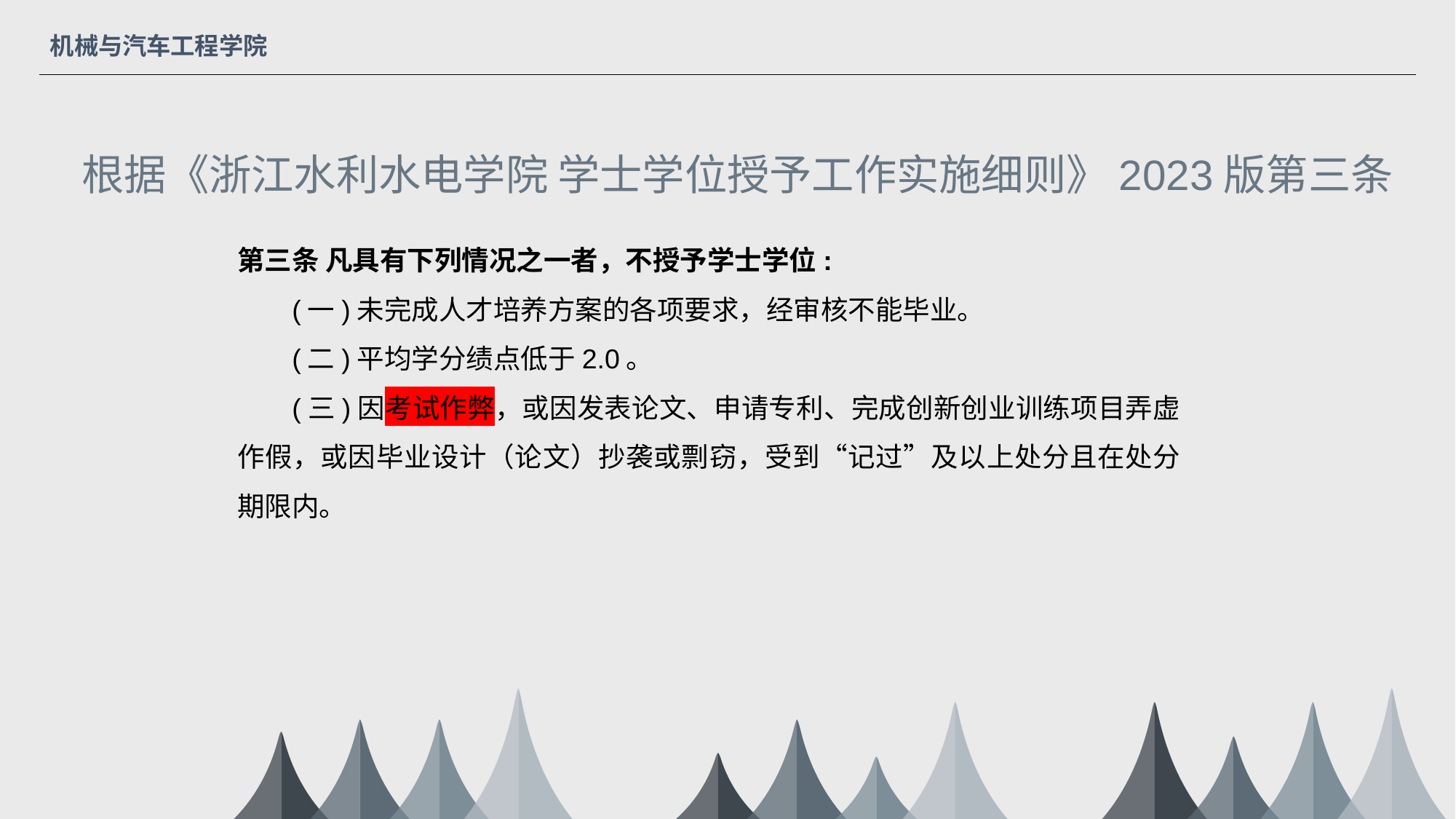

机械与汽车工程学院
根据《浙江水利水电学院 学士学位授予工作实施细则》2023版第三条
第三条 凡具有下列情况之一者，不授予学士学位:
(一)未完成人才培养方案的各项要求，经审核不能毕业。
(二)平均学分绩点低于2.0。
(三)因考试作弊，或因发表论文、申请专利、完成创新创业训练项目弄虚作假，或因毕业设计（论文）抄袭或剽窃，受到“记过”及以上处分且在处分期限内。

Corn
Rice
Oat
Fish
Corn
Rice
Oat
Fish
Corn
Rice
Oat
Fish